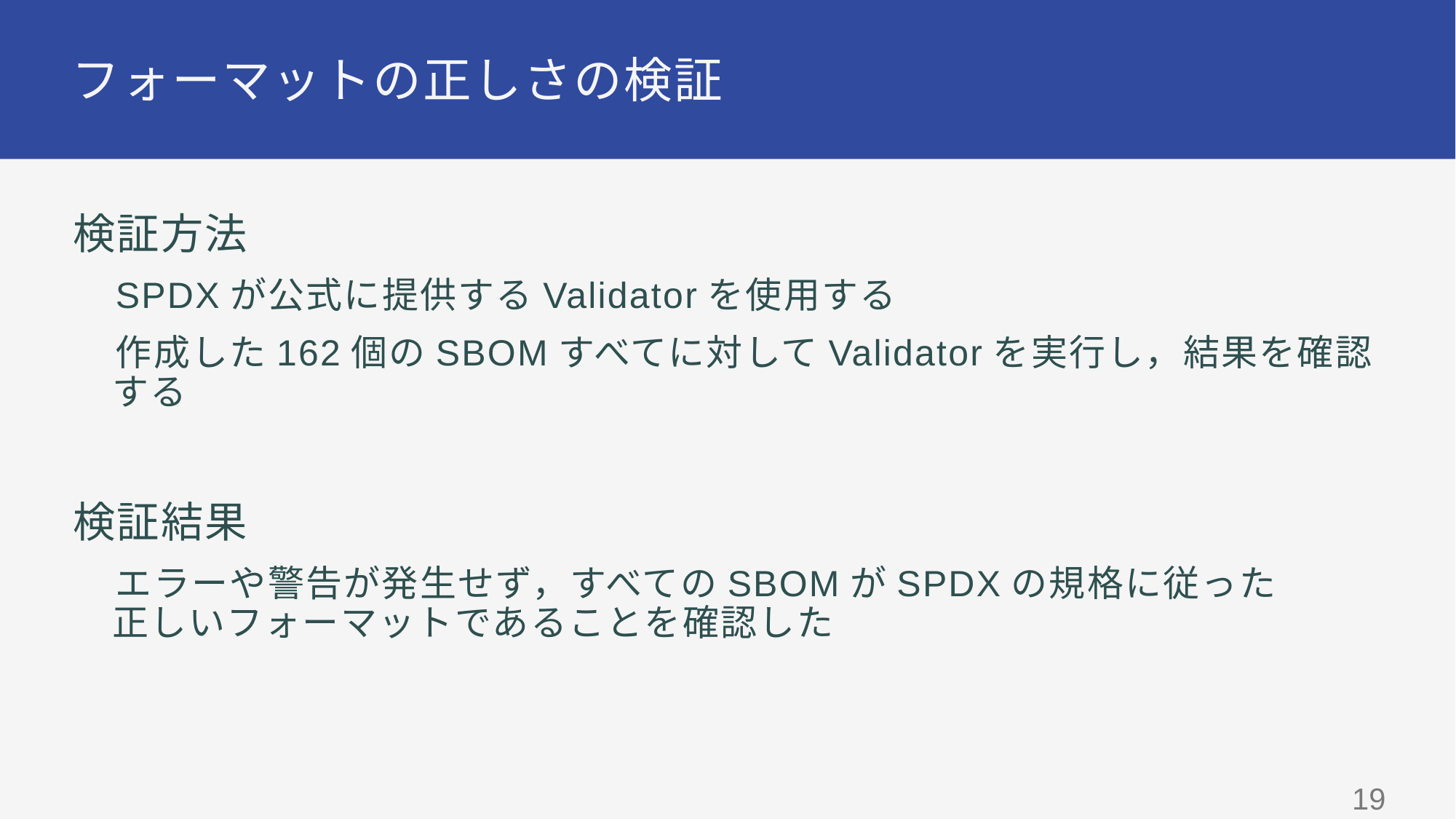

# フォーマットの正しさの検証
検証方法
SPDXが公式に提供するValidatorを使用する
作成した162個のSBOMすべてに対してValidatorを実行し，結果を確認する

検証結果
エラーや警告が発生せず，すべてのSBOMがSPDXの規格に従った
正しいフォーマットであることを確認した

19